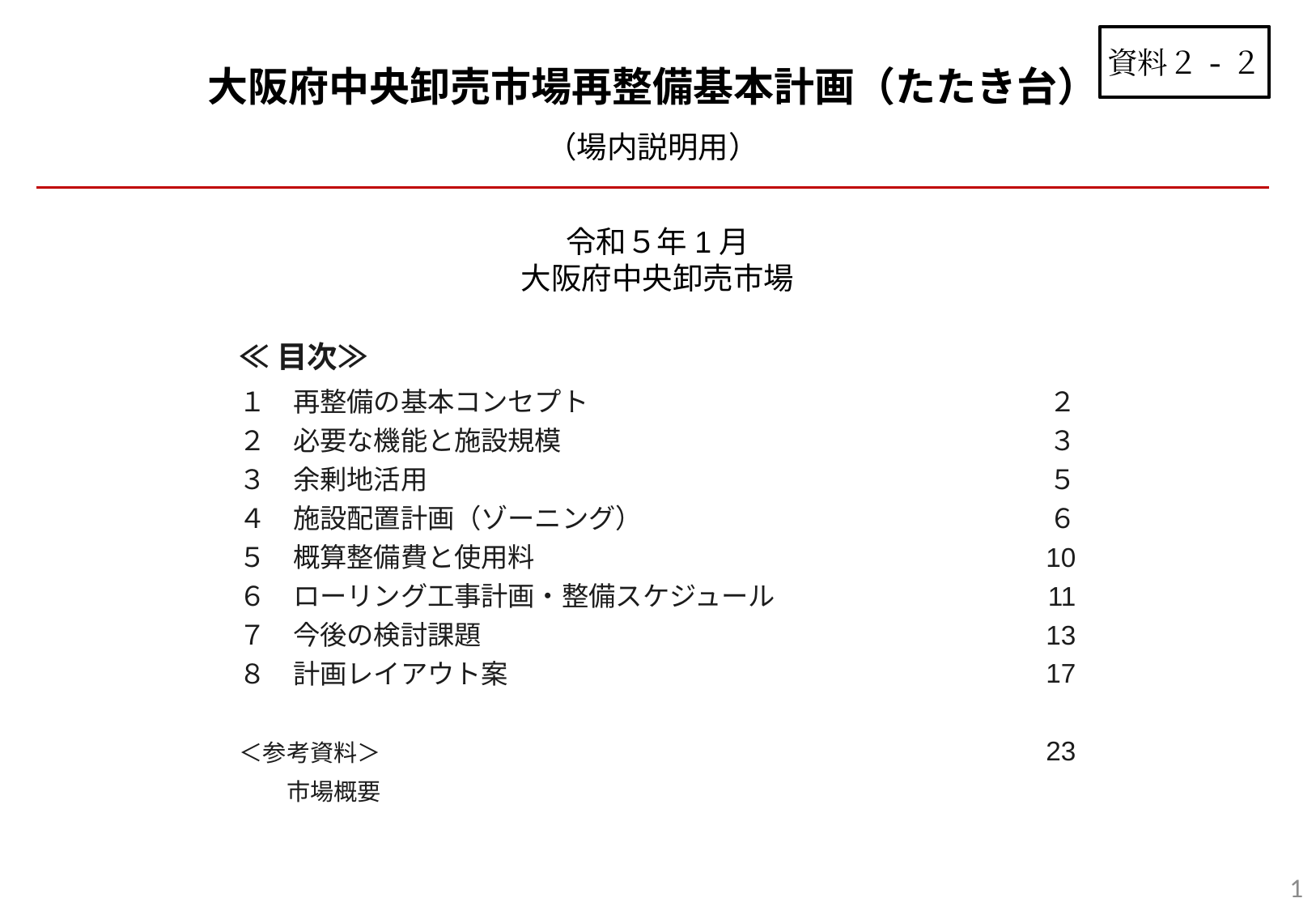

資料２-２
大阪府中央卸売市場再整備基本計画（たたき台）
（場内説明用）
令和５年1月
大阪府中央卸売市場
≪目次≫
１　再整備の基本コンセプト
２　必要な機能と施設規模
３　余剰地活用
４　施設配置計画（ゾーニング）
５　概算整備費と使用料
６　ローリング工事計画・整備スケジュール
７　今後の検討課題
８　計画レイアウト案

＜参考資料＞
　　市場概要
２
３
５
６
10
11
13
17

23
1